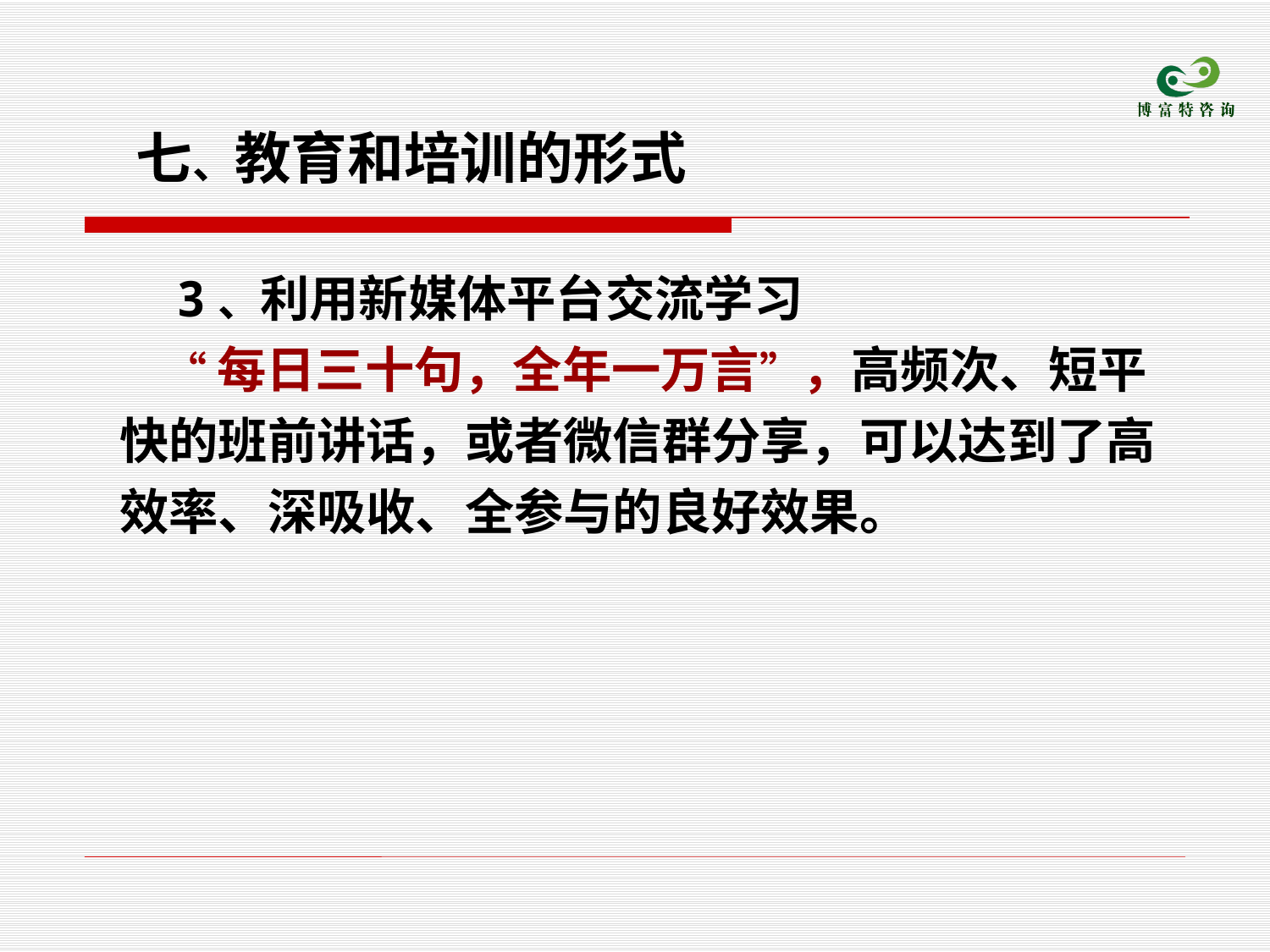

七、教育和培训的形式

　     3、利用新媒体平台交流学习
    “每日三十句，全年一万言”，高频次、短平快的班前讲话，或者微信群分享，可以达到了高效率、深吸收、全参与的良好效果。